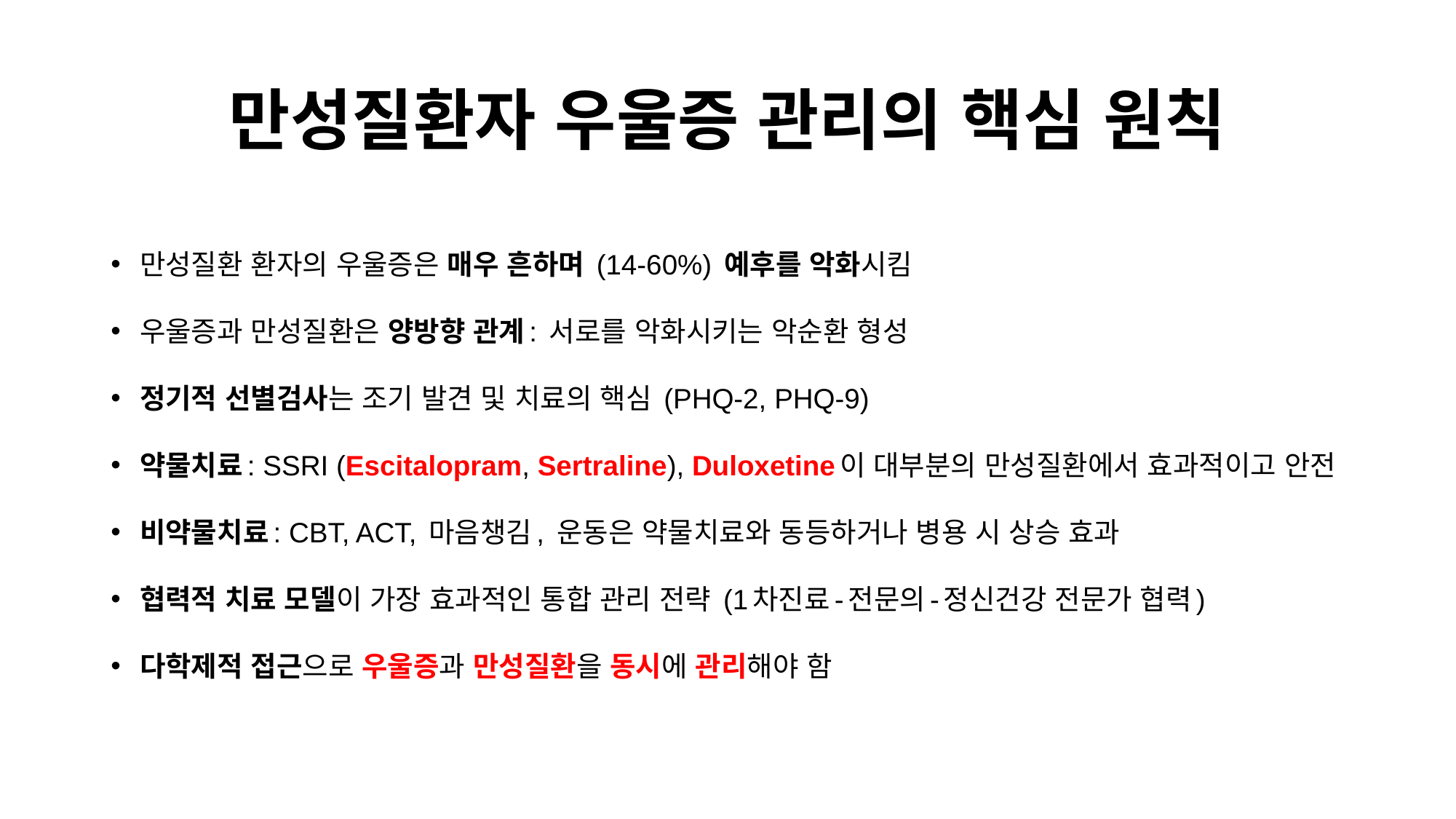

# 만성질환자 우울증 관리의 핵심 원칙
만성질환 환자의 우울증은 매우 흔하며 (14-60%) 예후를 악화시킴
우울증과 만성질환은 양방향 관계: 서로를 악화시키는 악순환 형성
정기적 선별검사는 조기 발견 및 치료의 핵심 (PHQ-2, PHQ-9)
약물치료: SSRI (Escitalopram, Sertraline), Duloxetine이 대부분의 만성질환에서 효과적이고 안전
비약물치료: CBT, ACT, 마음챙김, 운동은 약물치료와 동등하거나 병용 시 상승 효과
협력적 치료 모델이 가장 효과적인 통합 관리 전략 (1차진료-전문의-정신건강 전문가 협력)
다학제적 접근으로 우울증과 만성질환을 동시에 관리해야 함